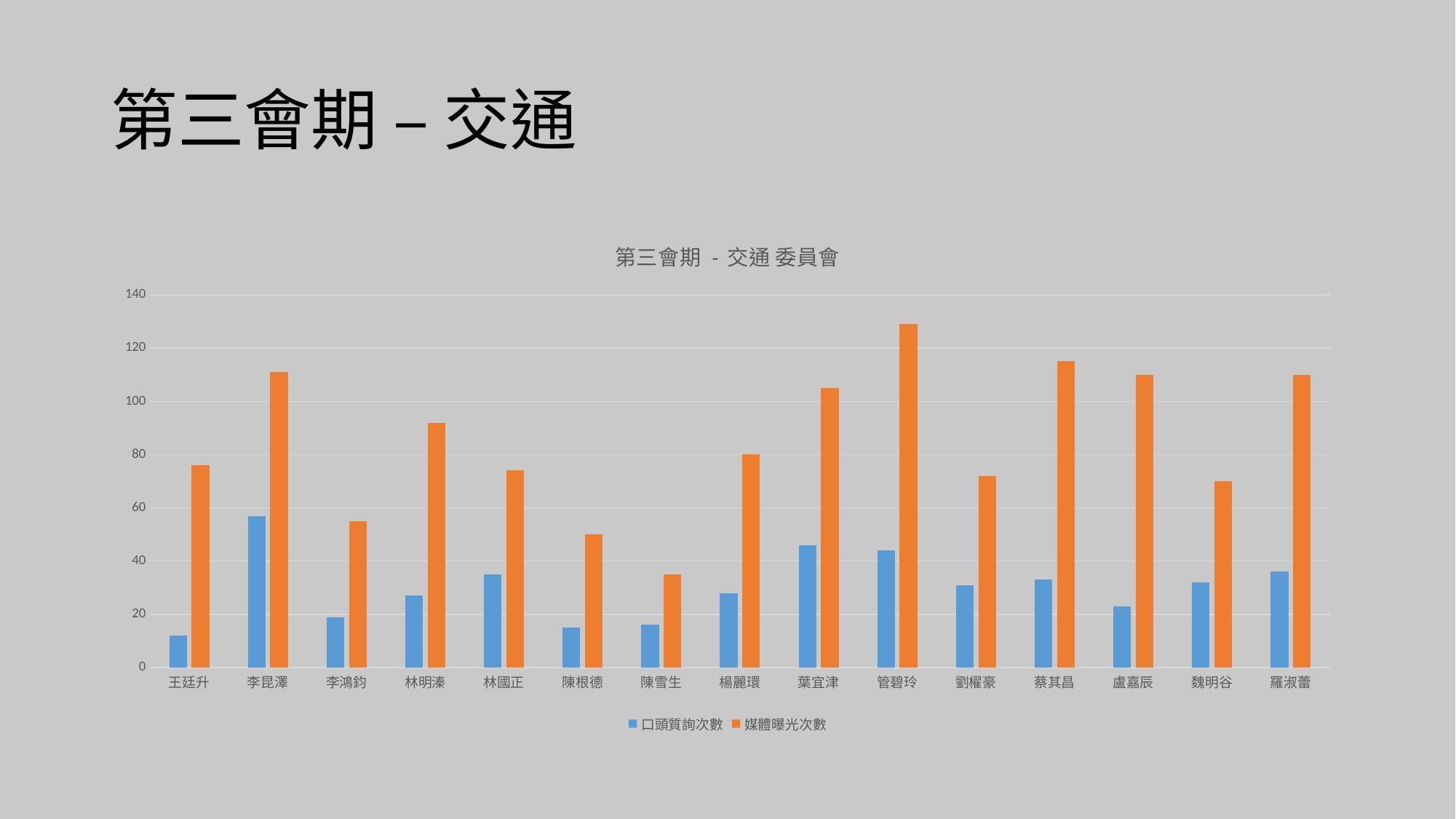

# 第三會期 – 交通

### Chart: 第三會期 - 交通 委員會

| Category | 口頭質詢次數 | 媒體曝光次數 |
|---|---|---|
| 王廷升 | 12.0 | 76.0 |
| 李昆澤 | 57.0 | 111.0 |
| 李鴻鈞 | 19.0 | 55.0 |
| 林明溱 | 27.0 | 92.0 |
| 林國正 | 35.0 | 74.0 |
| 陳根德 | 15.0 | 50.0 |
| 陳雪生 | 16.0 | 35.0 |
| 楊麗環 | 28.0 | 80.0 |
| 葉宜津 | 46.0 | 105.0 |
| 管碧玲 | 44.0 | 129.0 |
| 劉櫂豪 | 31.0 | 72.0 |
| 蔡其昌 | 33.0 | 115.0 |
| 盧嘉辰 | 23.0 | 110.0 |
| 魏明谷 | 32.0 | 70.0 |
| 羅淑蕾 | 36.0 | 110.0 |